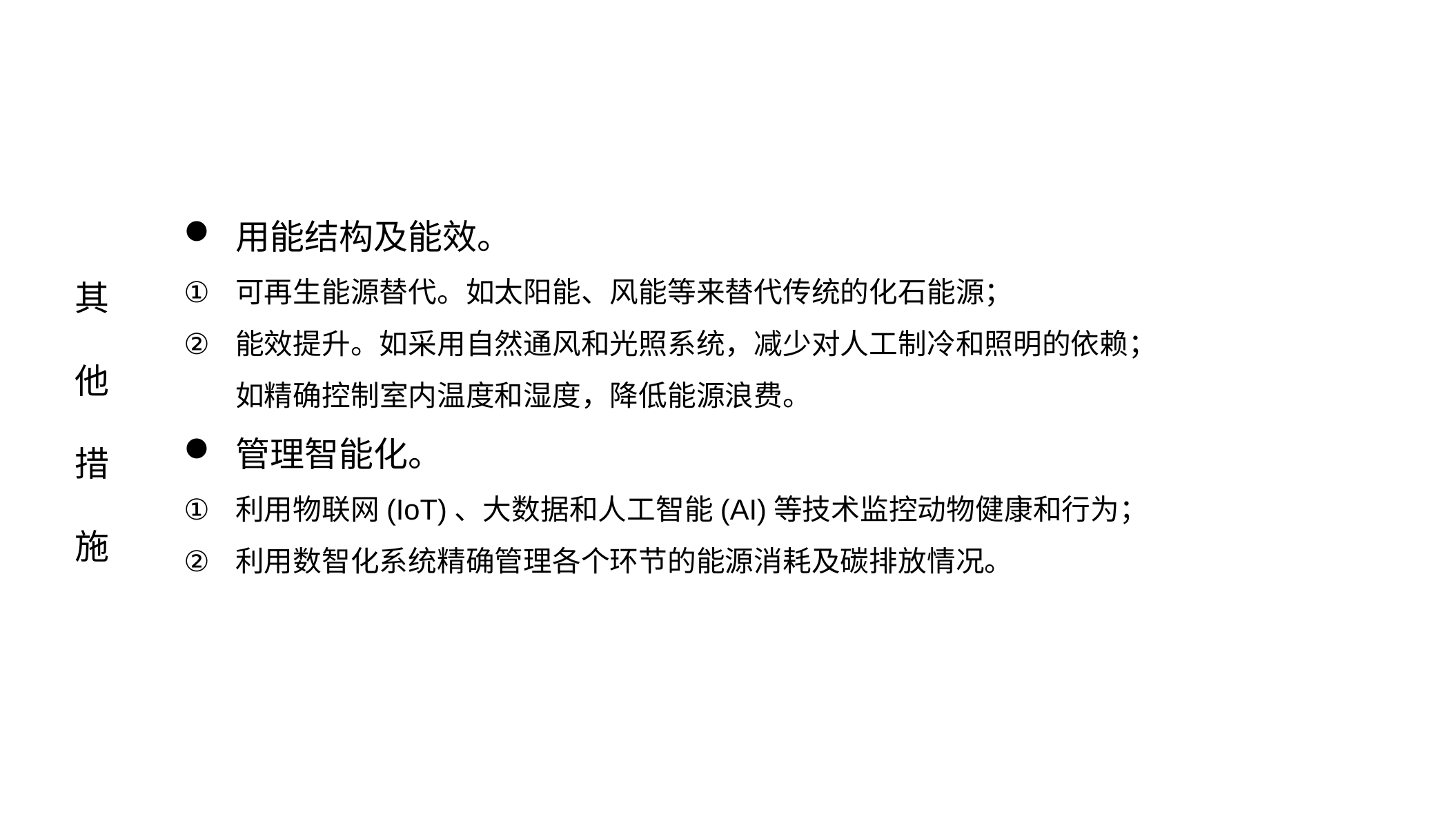

用能结构及能效。
可再生能源替代。如太阳能、风能等来替代传统的化石能源；
能效提升。如采用自然通风和光照系统，减少对人工制冷和照明的依赖；如精确控制室内温度和湿度，降低能源浪费。
管理智能化。
利用物联网(IoT)、大数据和人工智能(AI)等技术监控动物健康和行为；
利用数智化系统精确管理各个环节的能源消耗及碳排放情况。
其他措施